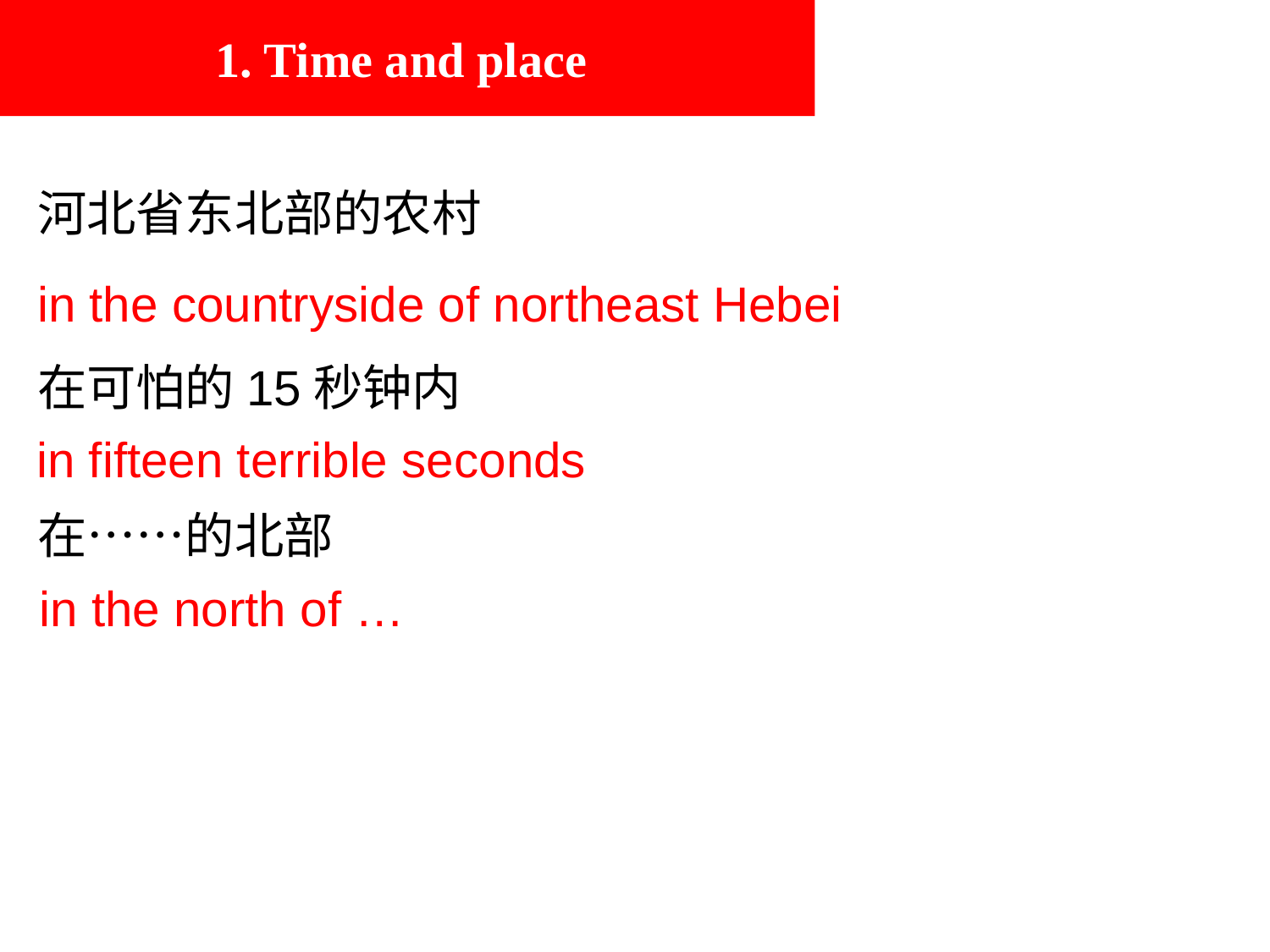

1. Time and place
河北省东北部的农村
in the countryside of northeast Hebei
在可怕的15秒钟内
in fifteen terrible seconds
在……的北部
in the north of …